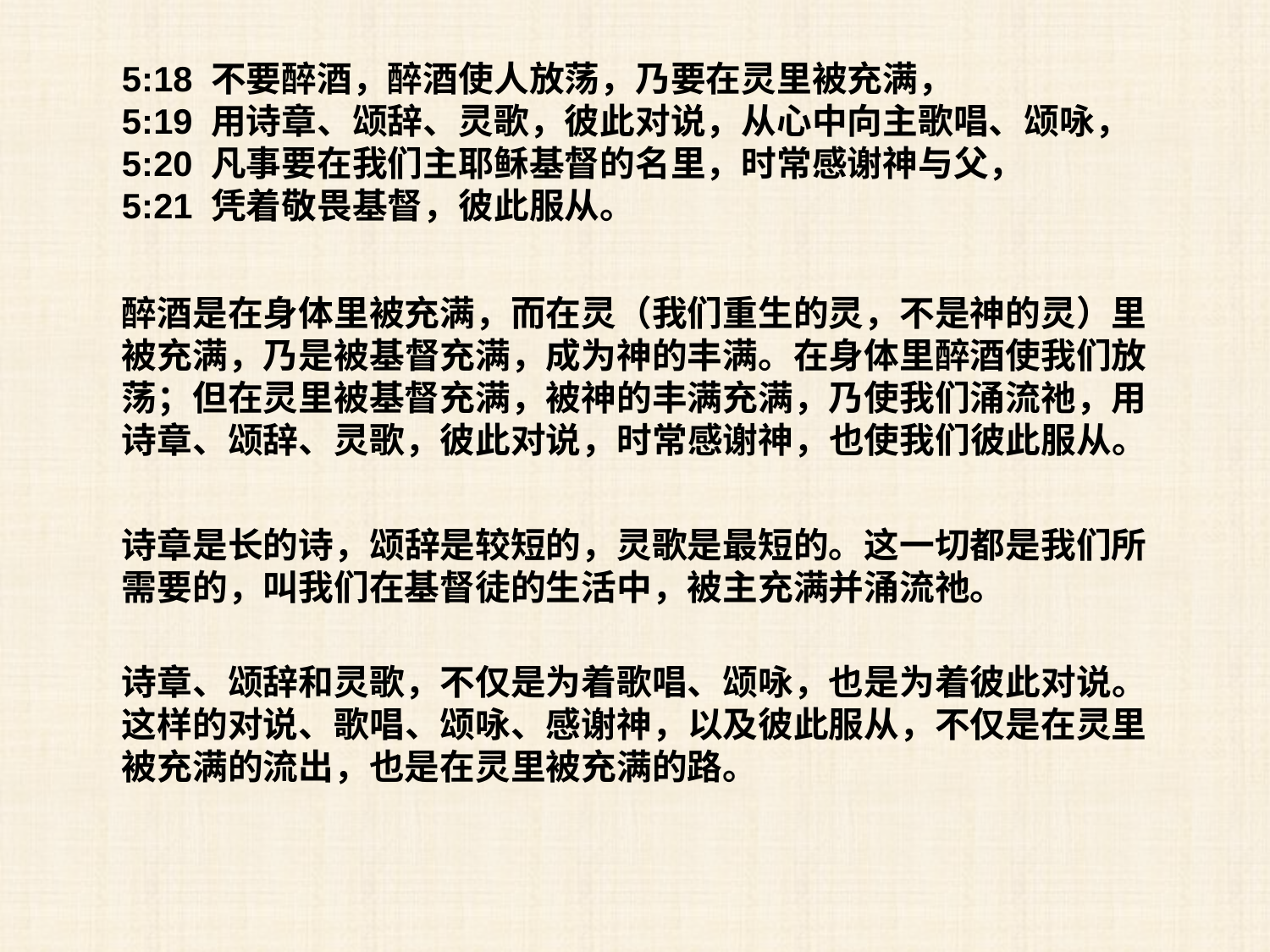

5:18 不要醉酒，醉酒使人放荡，乃要在灵里被充满，
5:19 用诗章、颂辞、灵歌，彼此对说，从心中向主歌唱、颂咏，
5:20 凡事要在我们主耶稣基督的名里，时常感谢神与父，
5:21 凭着敬畏基督，彼此服从。
醉酒是在身体里被充满，而在灵（我们重生的灵，不是神的灵）里被充满，乃是被基督充满，成为神的丰满。在身体里醉酒使我们放荡；但在灵里被基督充满，被神的丰满充满，乃使我们涌流祂，用诗章、颂辞、灵歌，彼此对说，时常感谢神，也使我们彼此服从。
诗章是长的诗，颂辞是较短的，灵歌是最短的。这一切都是我们所需要的，叫我们在基督徒的生活中，被主充满并涌流祂。
诗章、颂辞和灵歌，不仅是为着歌唱、颂咏，也是为着彼此对说。这样的对说、歌唱、颂咏、感谢神，以及彼此服从，不仅是在灵里被充满的流出，也是在灵里被充满的路。